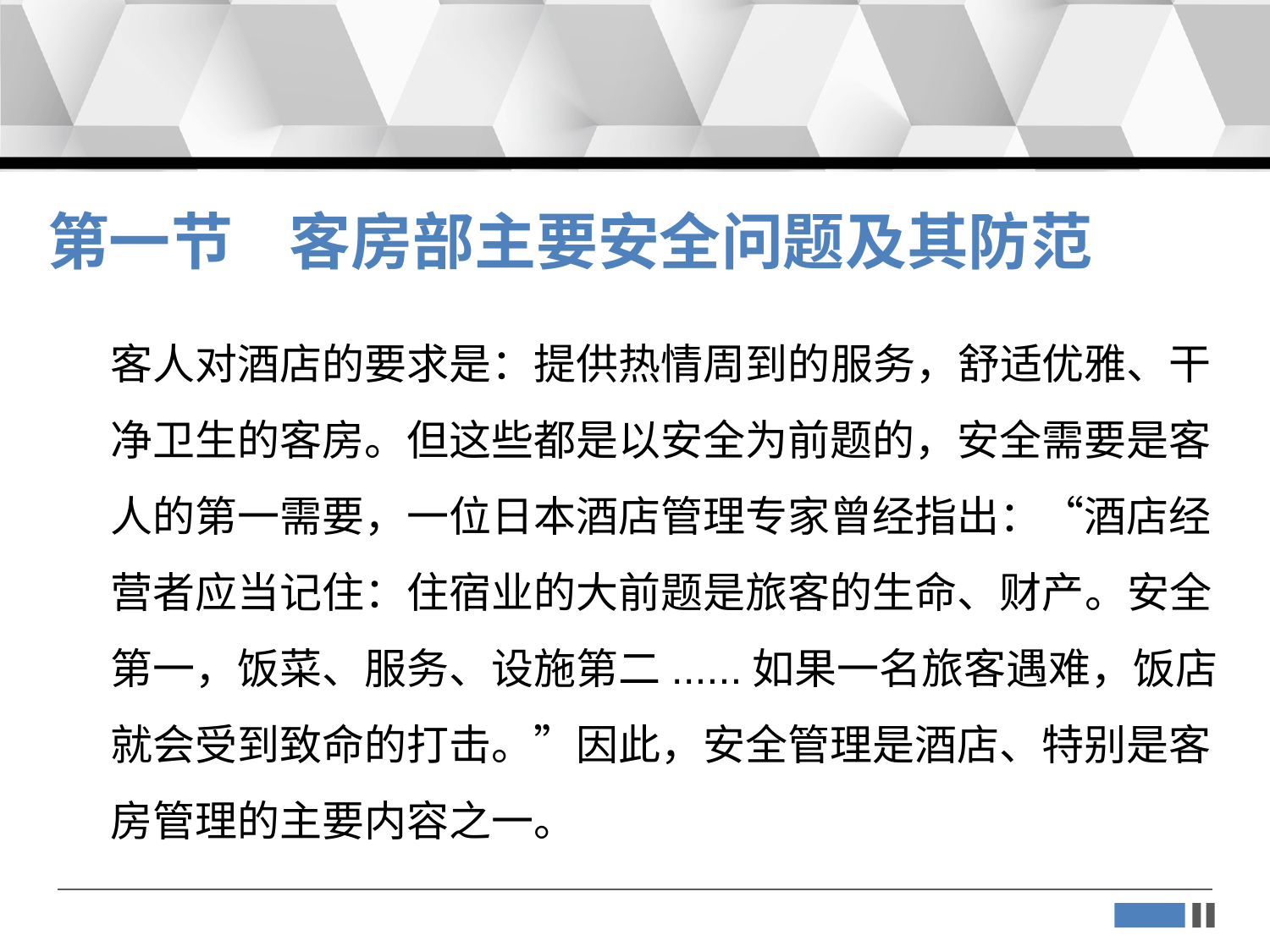

第一节    客房部主要安全问题及其防范
客人对酒店的要求是：提供热情周到的服务，舒适优雅、干净卫生的客房。但这些都是以安全为前题的，安全需要是客人的第一需要，一位日本酒店管理专家曾经指出：“酒店经营者应当记住：住宿业的大前题是旅客的生命、财产。安全第一，饭菜、服务、设施第二......如果一名旅客遇难，饭店就会受到致命的打击。”因此，安全管理是酒店、特别是客房管理的主要内容之一。